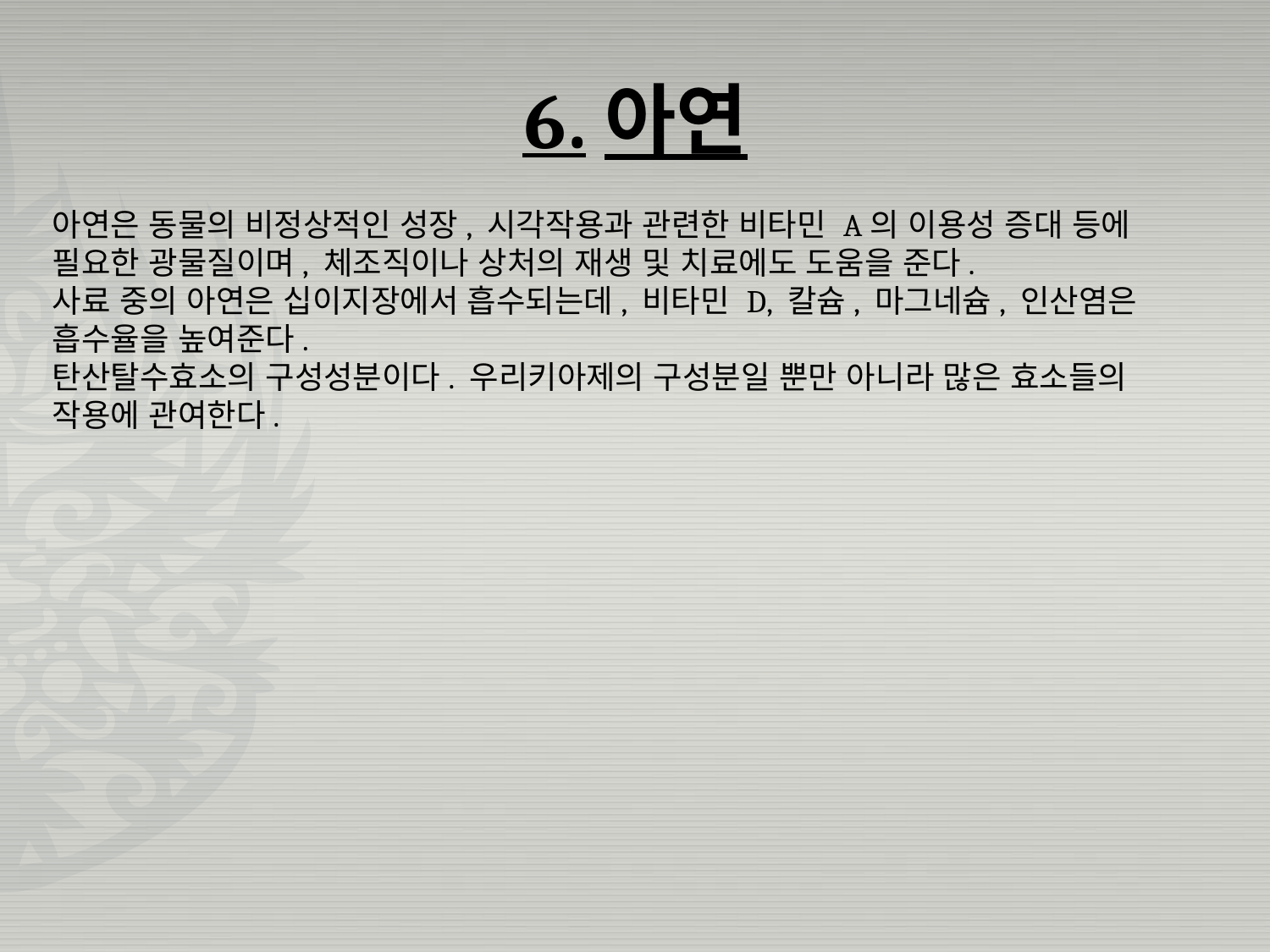

# 6.아연
아연은 동물의 비정상적인 성장, 시각작용과 관련한 비타민 A의 이용성 증대 등에 필요한 광물질이며, 체조직이나 상처의 재생 및 치료에도 도움을 준다.
사료 중의 아연은 십이지장에서 흡수되는데, 비타민 D, 칼슘, 마그네슘, 인산염은 흡수율을 높여준다.
탄산탈수효소의 구성성분이다. 우리키아제의 구성분일 뿐만 아니라 많은 효소들의 작용에 관여한다.